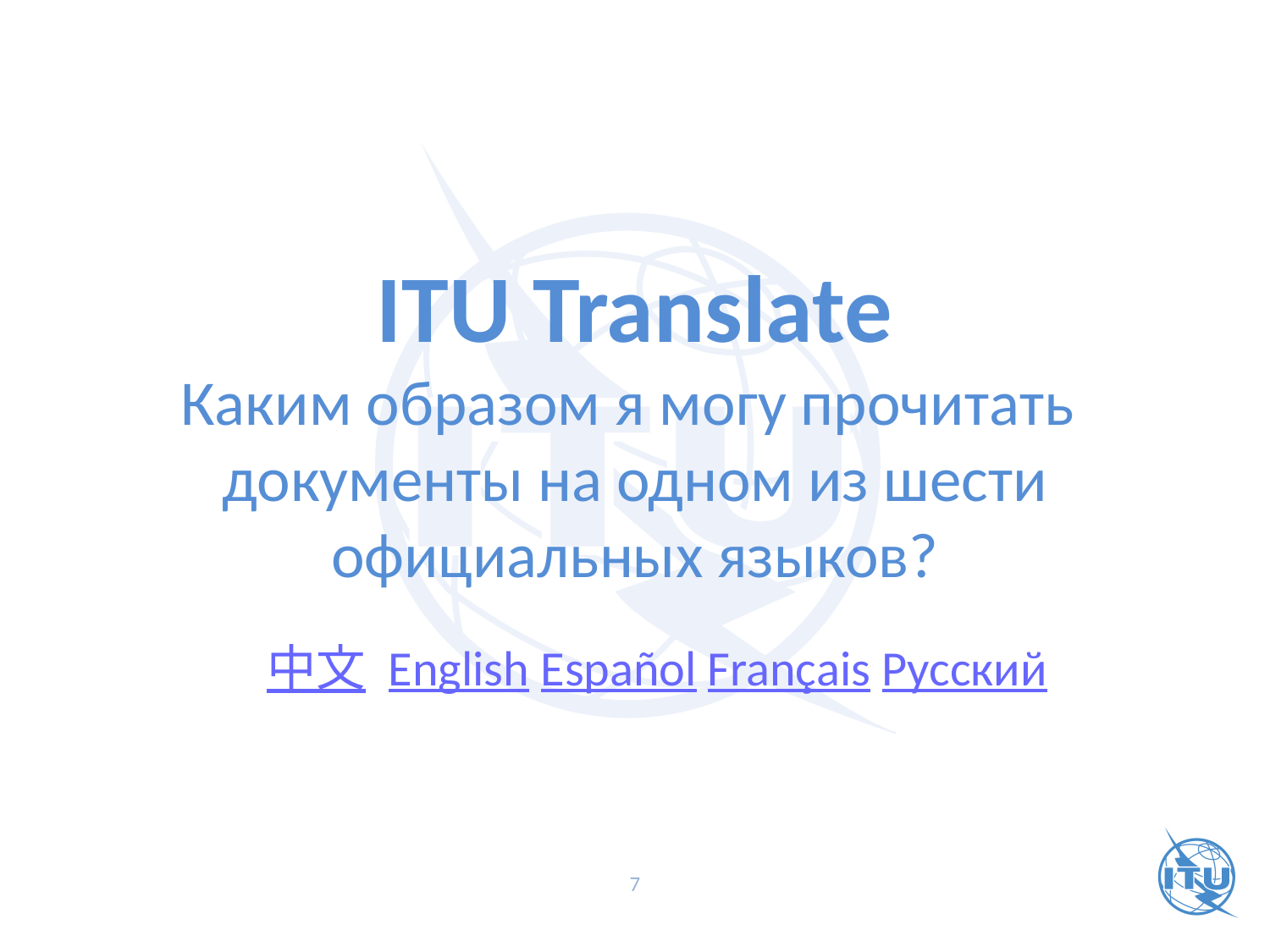

ITU Translate
Каким образом я могу прочитать  документы на одном из шести официальных языков?
 中文 English Español Français Русский
7